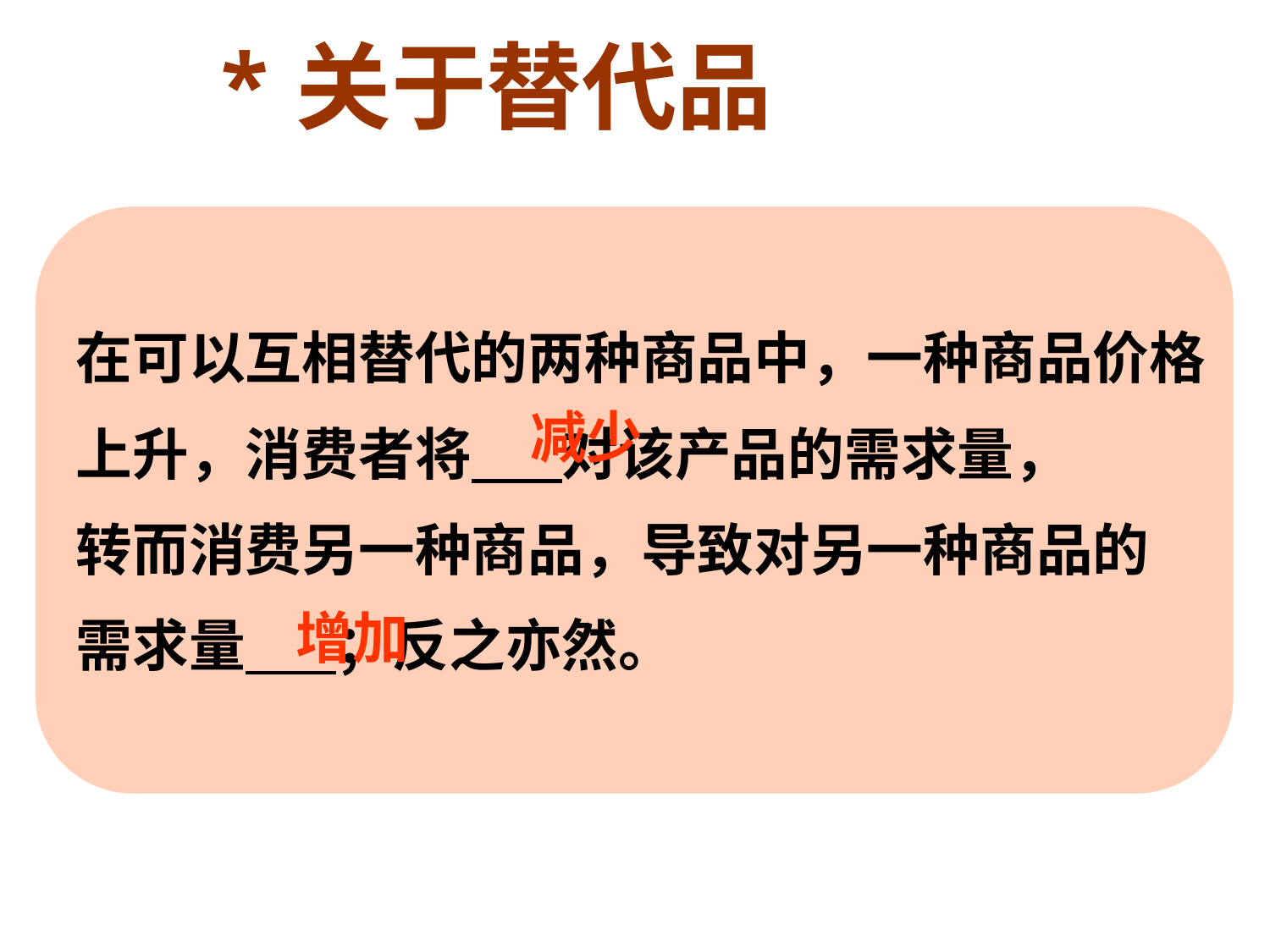

# *关于替代品

在可以互相替代的两种商品中，一种商品价格
上升，消费者将       对该产品的需求量，
转而消费另一种商品，导致对另一种商品的
需求量       ；反之亦然。
减少
增加